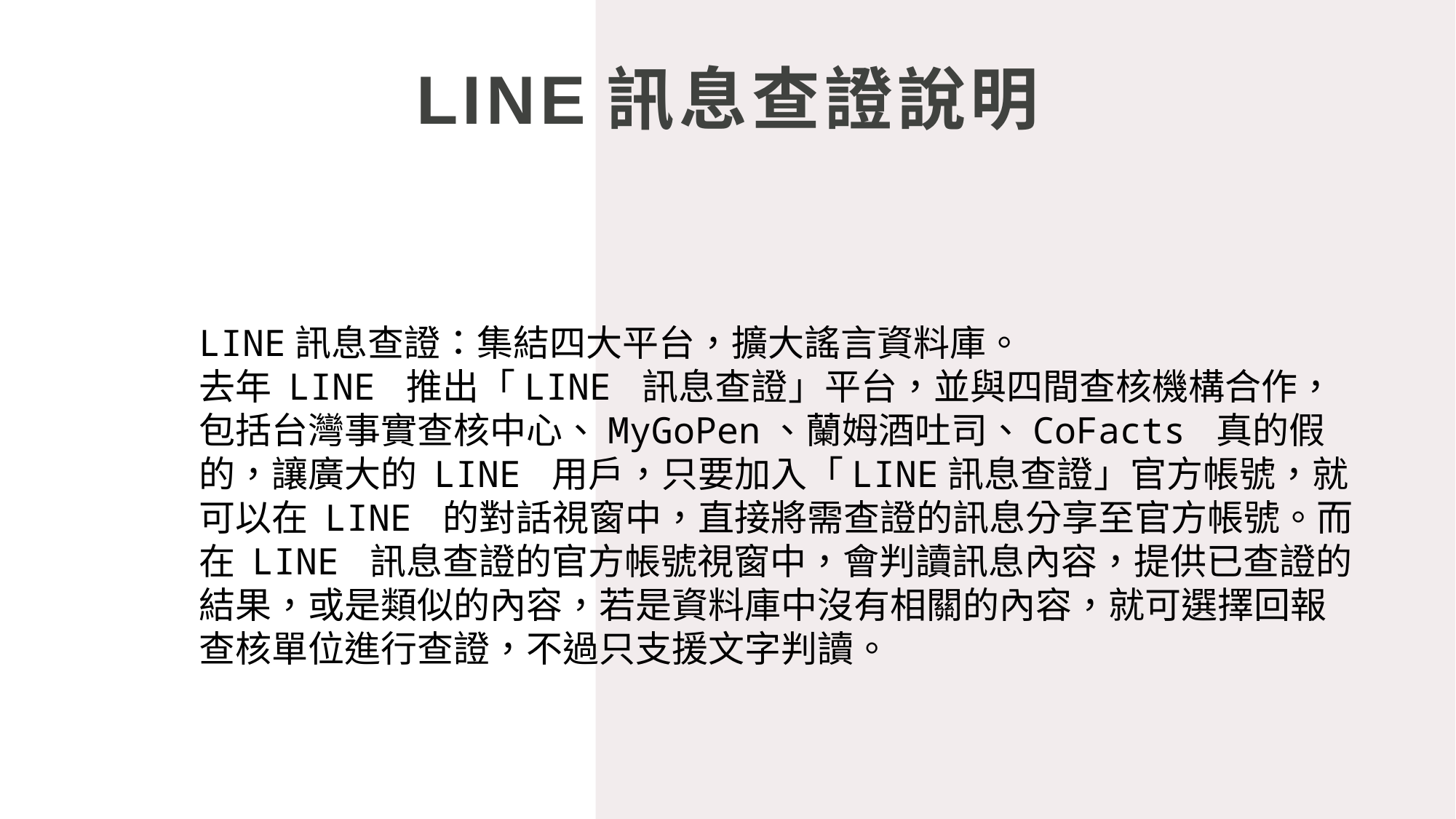

LINE訊息查證說明

LINE訊息查證：集結四大平台，擴大謠言資料庫。
去年 LINE 推出「LINE 訊息查證」平台，並與四間查核機構合作，包括台灣事實查核中心、MyGoPen、蘭姆酒吐司、CoFacts 真的假的，讓廣大的 LINE 用戶，只要加入「LINE訊息查證」官方帳號，就可以在 LINE 的對話視窗中，直接將需查證的訊息分享至官方帳號。而在 LINE 訊息查證的官方帳號視窗中，會判讀訊息內容，提供已查證的結果，或是類似的內容，若是資料庫中沒有相關的內容，就可選擇回報查核單位進行查證，不過只支援文字判讀。